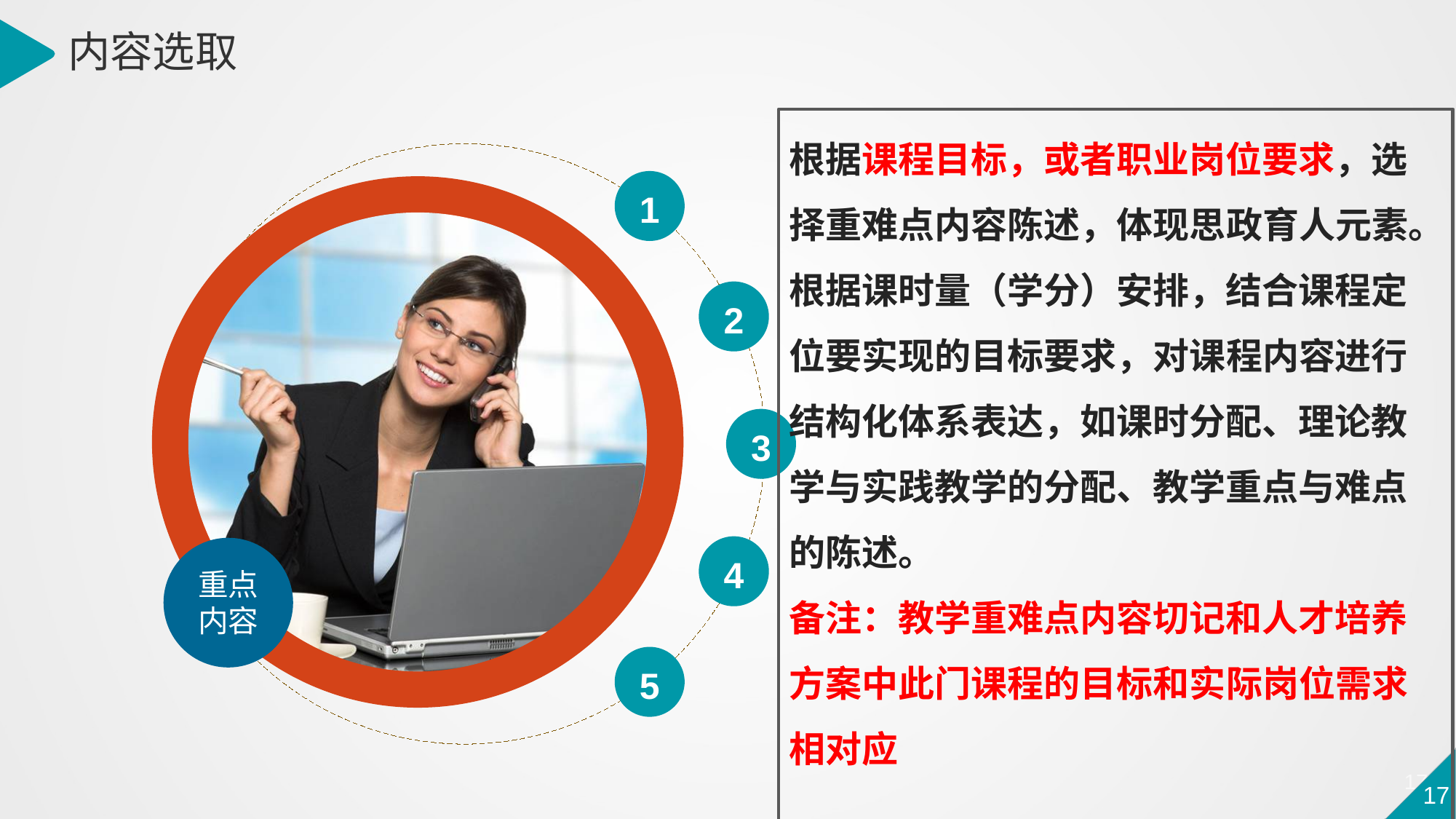

内容选取
根据课程目标，或者职业岗位要求，选择重难点内容陈述，体现思政育人元素。根据课时量（学分）安排，结合课程定位要实现的目标要求，对课程内容进行结构化体系表达，如课时分配、理论教学与实践教学的分配、教学重点与难点的陈述。
备注：教学重难点内容切记和人才培养方案中此门课程的目标和实际岗位需求相对应

1

2
3
4

重点内容
5